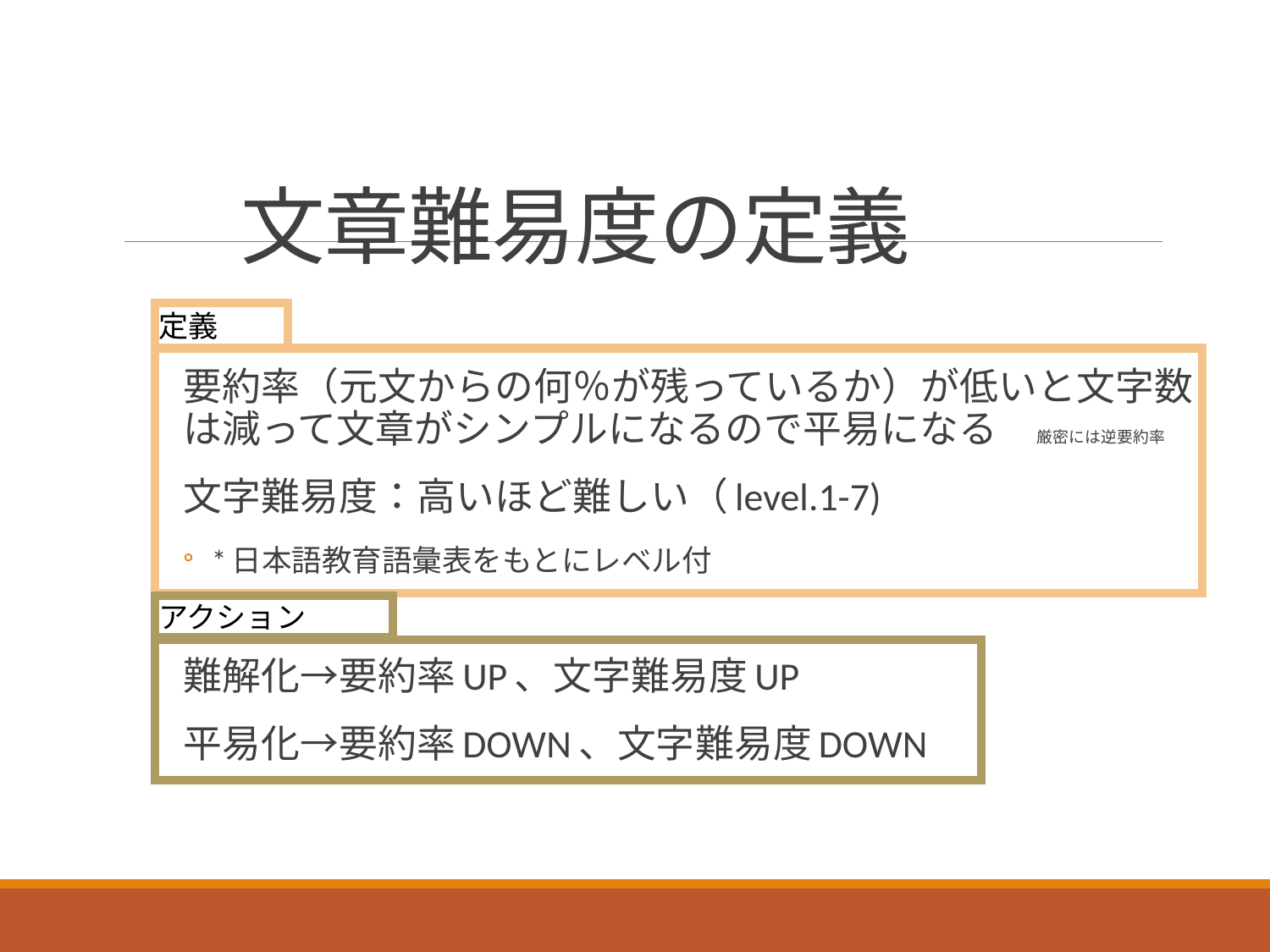

# 文章難易度の定義
定義

要約率（元文からの何％が残っているか）が低いと文字数は減って文章がシンプルになるので平易になる　厳密には逆要約率
文字難易度：高いほど難しい（level.1-7)
*日本語教育語彙表をもとにレベル付

難解化→要約率UP、文字難易度UP
平易化→要約率DOWN、文字難易度DOWN
アクション